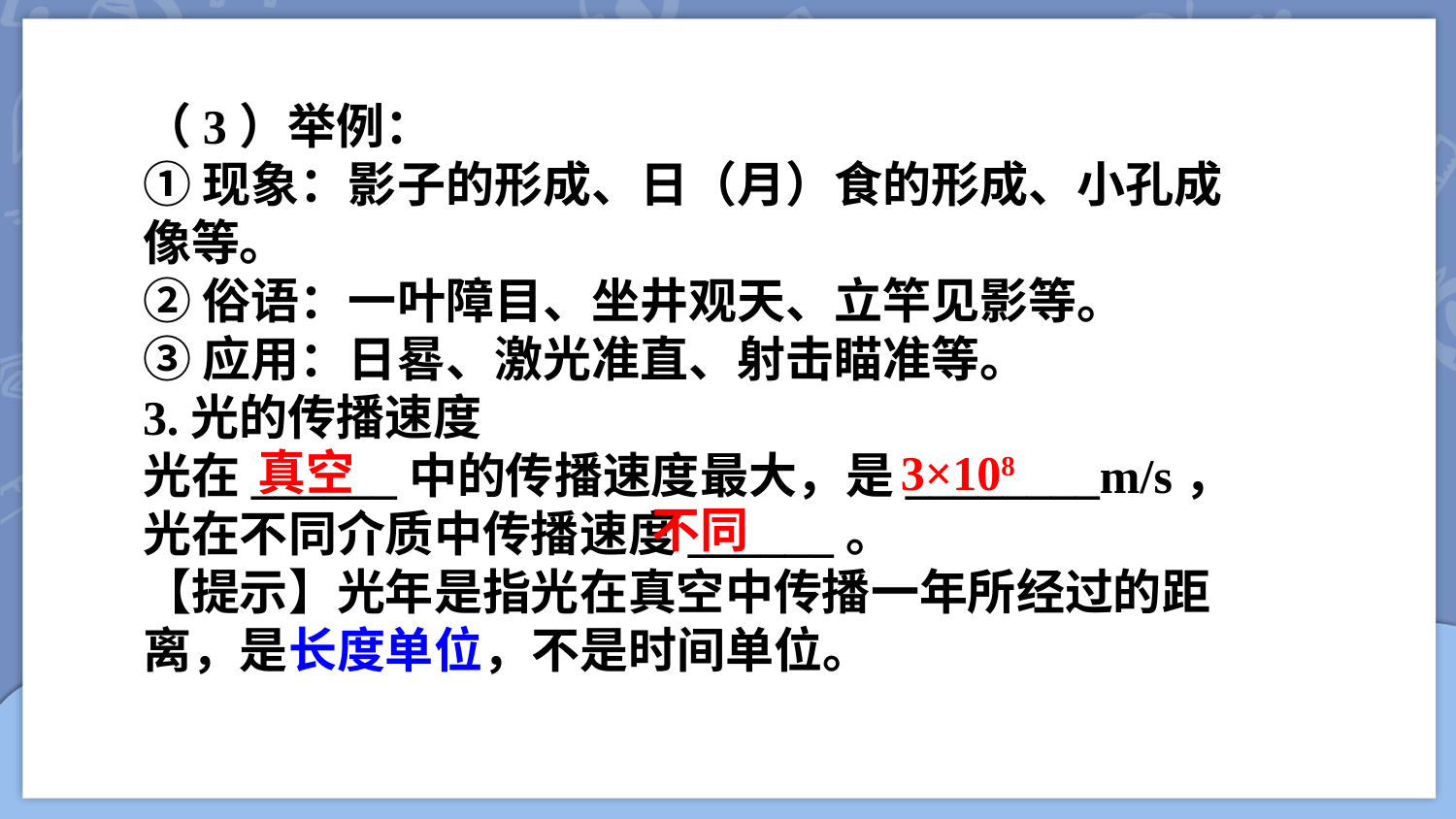

（3）举例：
①现象：影子的形成、日（月）食的形成、小孔成像等。
②俗语：一叶障目、坐井观天、立竿见影等。
③应用：日晷、激光准直、射击瞄准等。
3.光的传播速度
光在______中的传播速度最大，是________m/s，光在不同介质中传播速度______。
【提示】光年是指光在真空中传播一年所经过的距离，是长度单位，不是时间单位。
 3×108
真空
不同